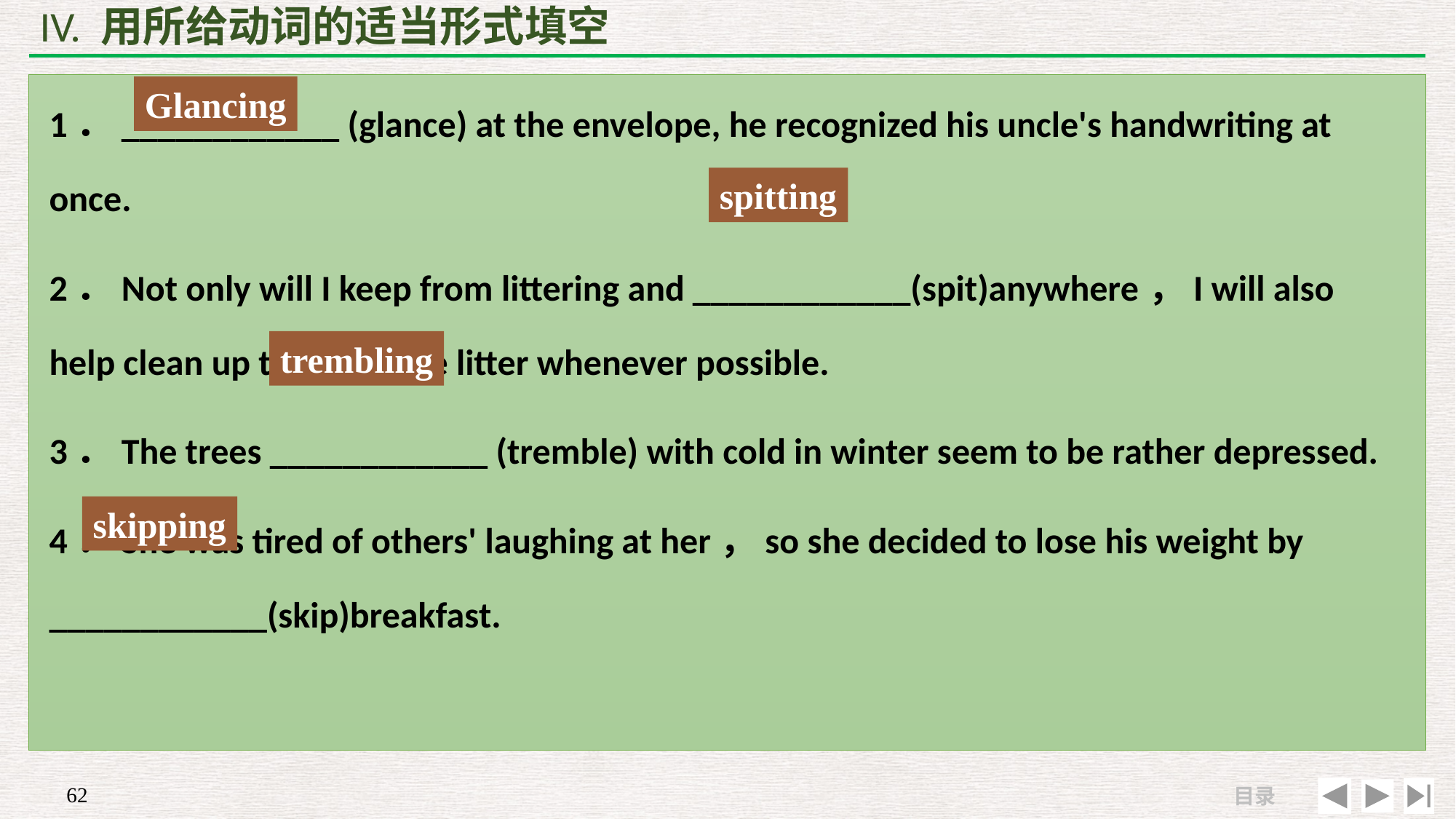

# IV. 用所给动词的适当形式填空
1．____________ (glance) at the envelope, he recognized his uncle's handwriting at once.
2．Not only will I keep from littering and ____________(spit)anywhere，I will also help clean up the roadside litter whenever possible.
3．The trees ____________ (tremble) with cold in winter seem to be rather depressed.
4．She was tired of others' laughing at her，so she decided to lose his weight by ____________(skip)breakfast.

Glancing
spitting
trembling
skipping